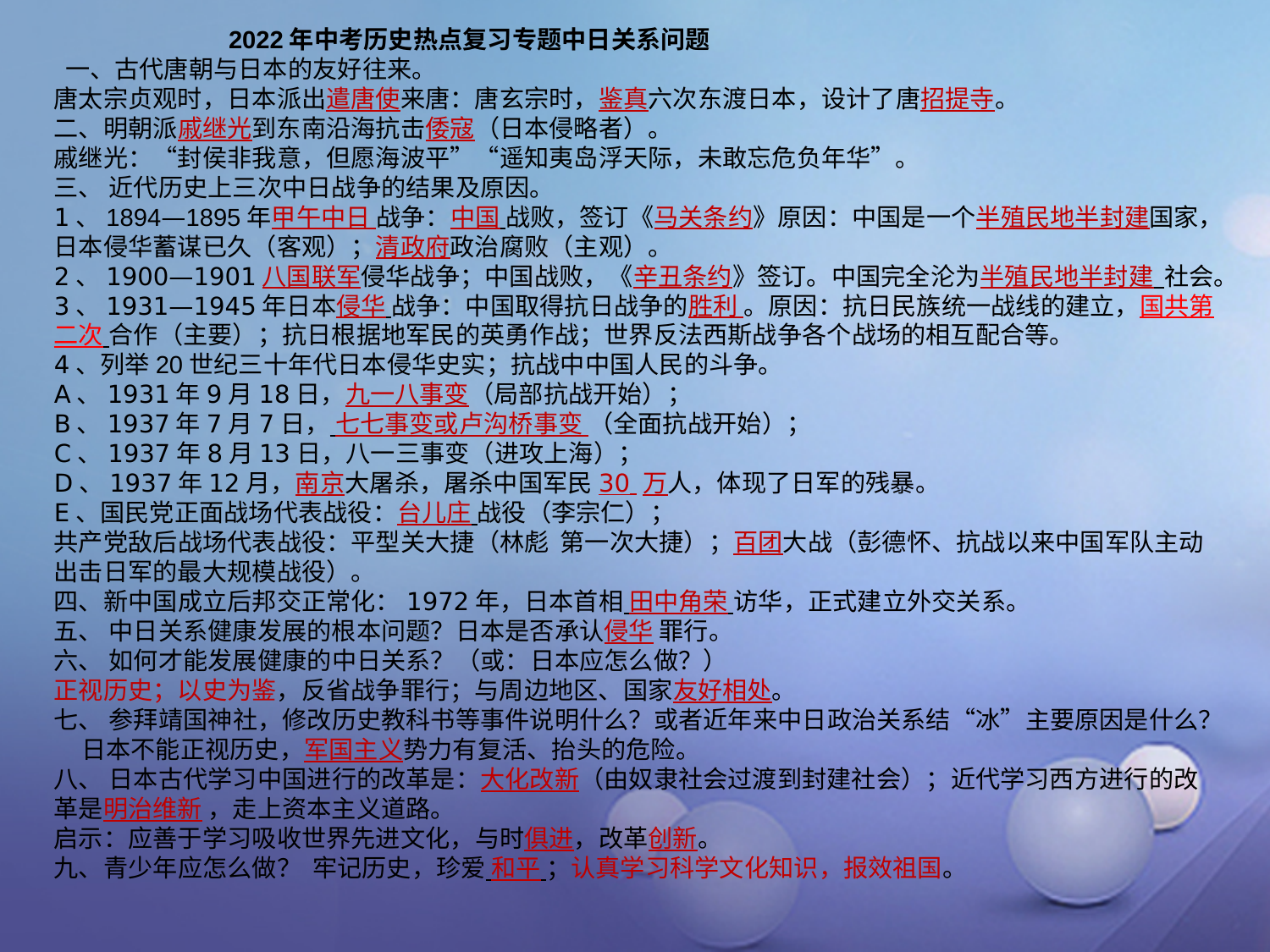

2022年中考历史热点复习专题中日关系问题
 一、古代唐朝与日本的友好往来。
唐太宗贞观时，日本派出遣唐使来唐：唐玄宗时，鉴真六次东渡日本，设计了唐招提寺。
二、明朝派戚继光到东南沿海抗击倭寇（日本侵略者）。
戚继光：“封侯非我意，但愿海波平”“遥知夷岛浮天际，未敢忘危负年华”。
三、 近代历史上三次中日战争的结果及原因。
1、1894—1895年甲午中日 战争：中国 战败，签订《马关条约》原因：中国是一个半殖民地半封建国家，
日本侵华蓄谋已久（客观）；清政府政治腐败（主观）。
2、1900—1901八国联军侵华战争；中国战败，《辛丑条约》签订。中国完全沦为半殖民地半封建  社会。
3、1931—1945年日本侵华 战争：中国取得抗日战争的胜利 。原因：抗日民族统一战线的建立，国共第二次 合作（主要）；抗日根据地军民的英勇作战；世界反法西斯战争各个战场的相互配合等。
4、列举20世纪三十年代日本侵华史实；抗战中中国人民的斗争。
A、1931年9月18日，九一八事变（局部抗战开始）；
B、1937年7月7日， 七七事变或卢沟桥事变 （全面抗战开始）；
C、1937年8月13日，八一三事变（进攻上海）；
D、1937年12月，南京大屠杀，屠杀中国军民30 万人，体现了日军的残暴。
E、国民党正面战场代表战役：台儿庄 战役（李宗仁）；
共产党敌后战场代表战役：平型关大捷（林彪  第一次大捷）；百团大战（彭德怀、抗战以来中国军队主动出击日军的最大规模战役）。
四、新中国成立后邦交正常化：1972年，日本首相 田中角荣 访华，正式建立外交关系。
五、 中日关系健康发展的根本问题？日本是否承认侵华 罪行。
六、 如何才能发展健康的中日关系？（或：日本应怎么做？）
正视历史；以史为鉴，反省战争罪行；与周边地区、国家友好相处。
七、 参拜靖国神社，修改历史教科书等事件说明什么？或者近年来中日政治关系结“冰”主要原因是什么？     日本不能正视历史，军国主义势力有复活、抬头的危险。
八、 日本古代学习中国进行的改革是：大化改新（由奴隶社会过渡到封建社会）；近代学习西方进行的改革是明治维新 ，走上资本主义道路。
启示：应善于学习吸收世界先进文化，与时俱进，改革创新。
九、青少年应怎么做？  牢记历史，珍爱 和平 ；认真学习科学文化知识，报效祖国。